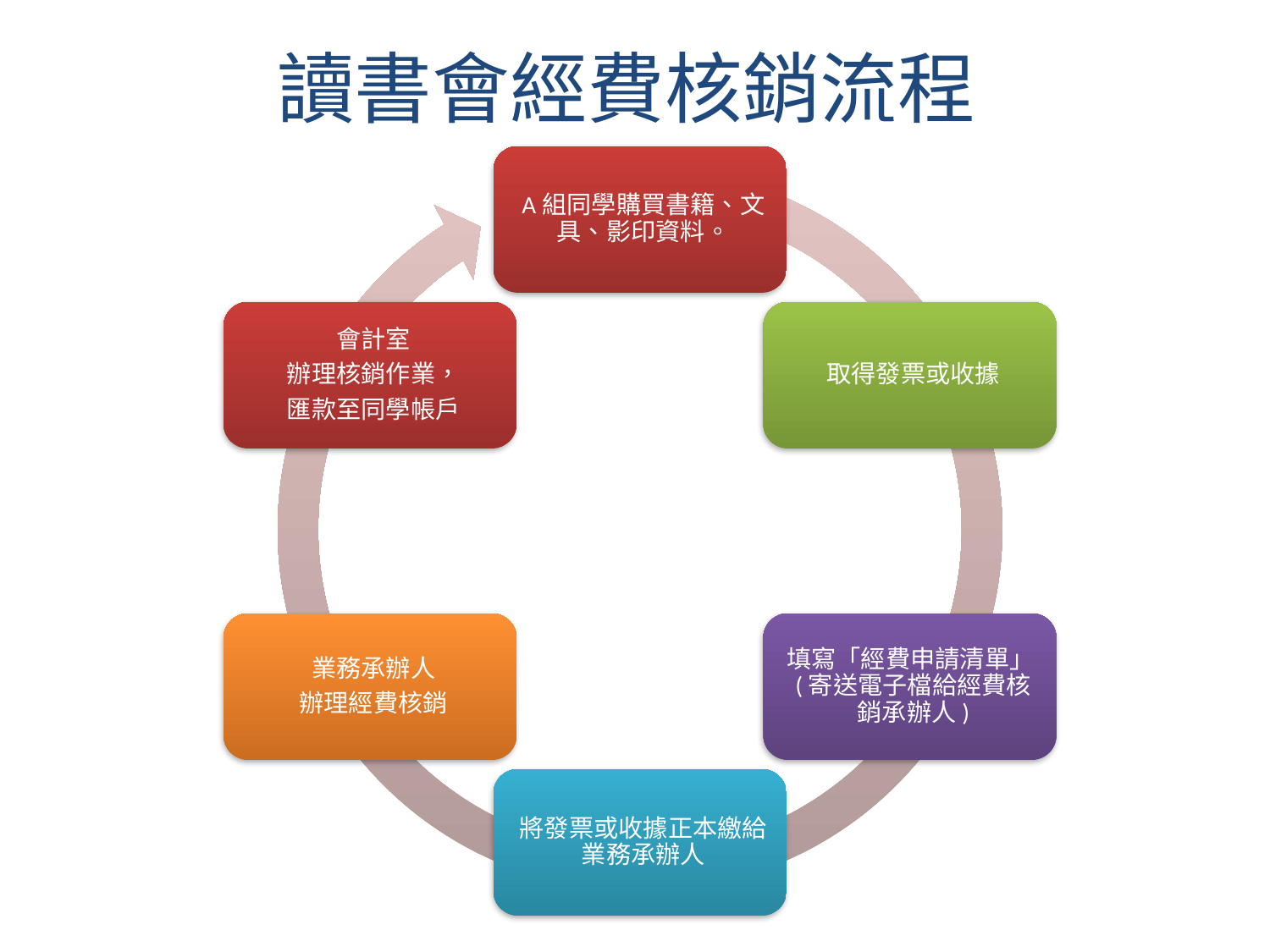

# 讀書會經費核銷流程
A組同學購買書籍、文具、影印資料。
取得發票或收據
填寫「經費申請清單」(寄送電子檔給經費核銷承辦人)
將發票或收據正本繳給業務承辦人
業務承辦人
辦理經費核銷
會計室
辦理核銷作業，
匯款至同學帳戶